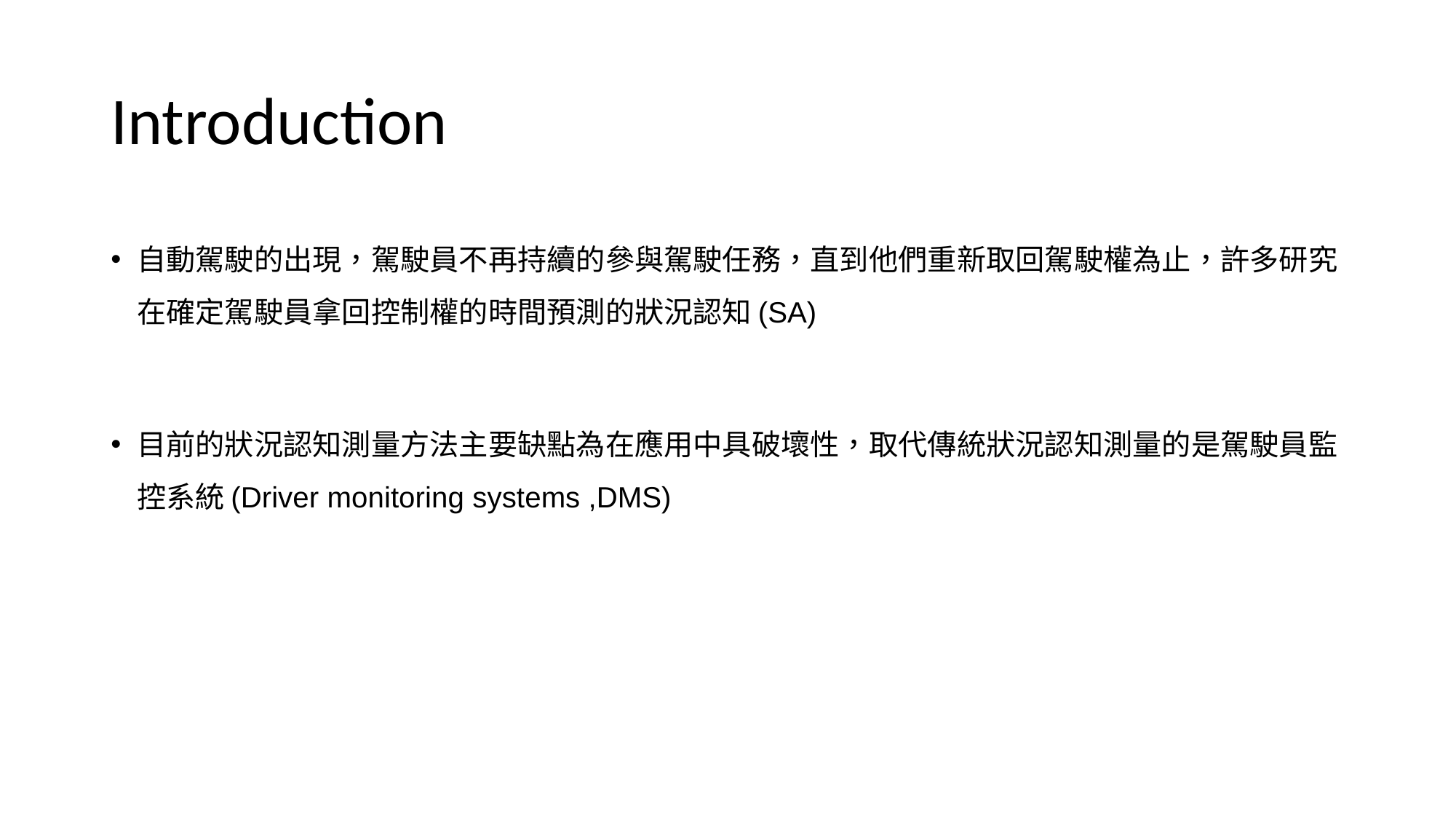

# Introduction
自動駕駛的出現，駕駛員不再持續的參與駕駛任務，直到他們重新取回駕駛權為止，許多研究在確定駕駛員拿回控制權的時間預測的狀況認知(SA)

目前的狀況認知測量方法主要缺點為在應用中具破壞性，取代傳統狀況認知測量的是駕駛員監控系統(Driver monitoring systems ,DMS)